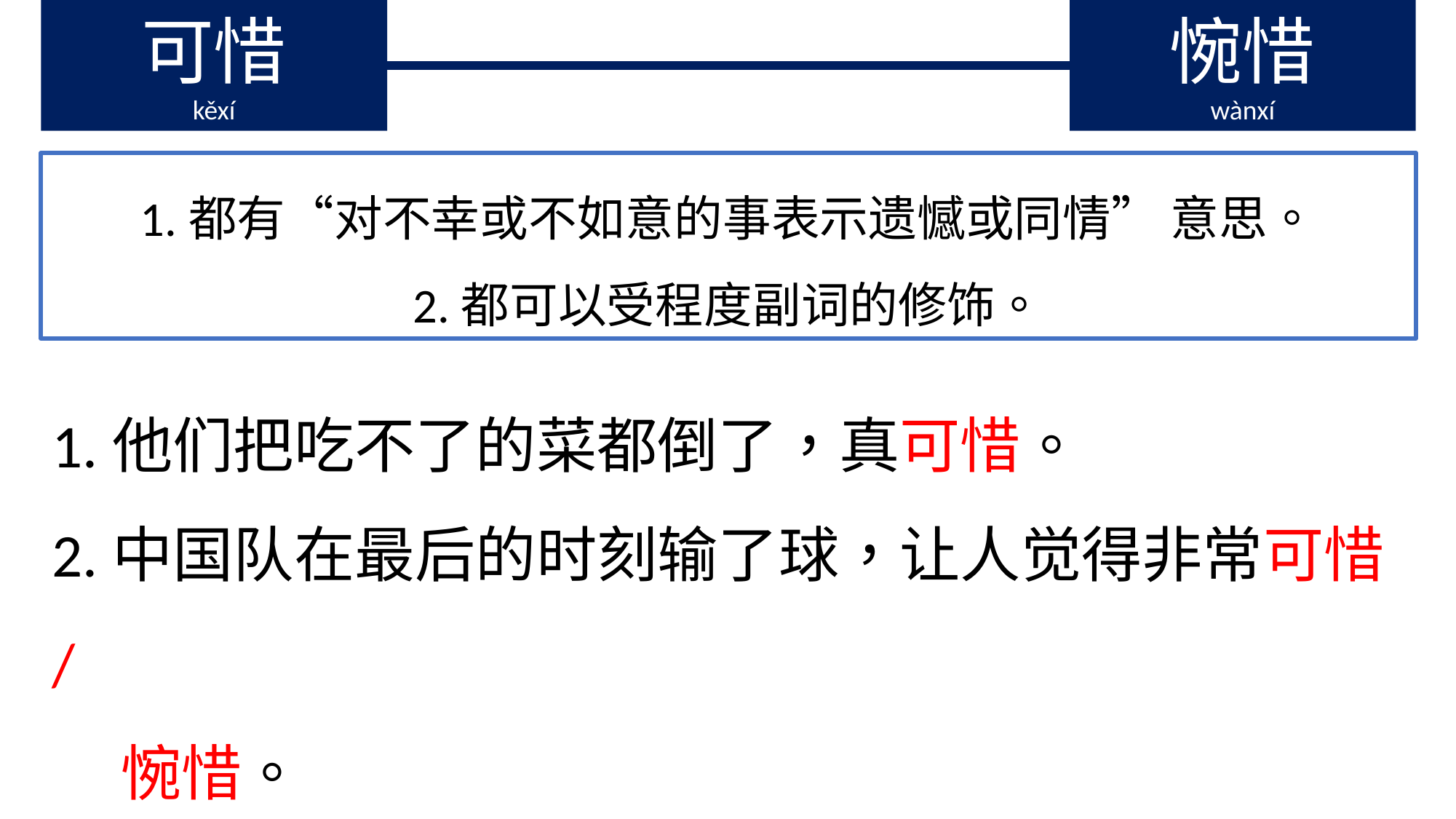

可惜
kěxí
惋惜
wànxí
1.都有“对不幸或不如意的事表示遗憾或同情” 意思。
2.都可以受程度副词的修饰。
1.他们把吃不了的菜都倒了，真可惜。
2.中国队在最后的时刻输了球，让人觉得非常可惜/
    惋惜。